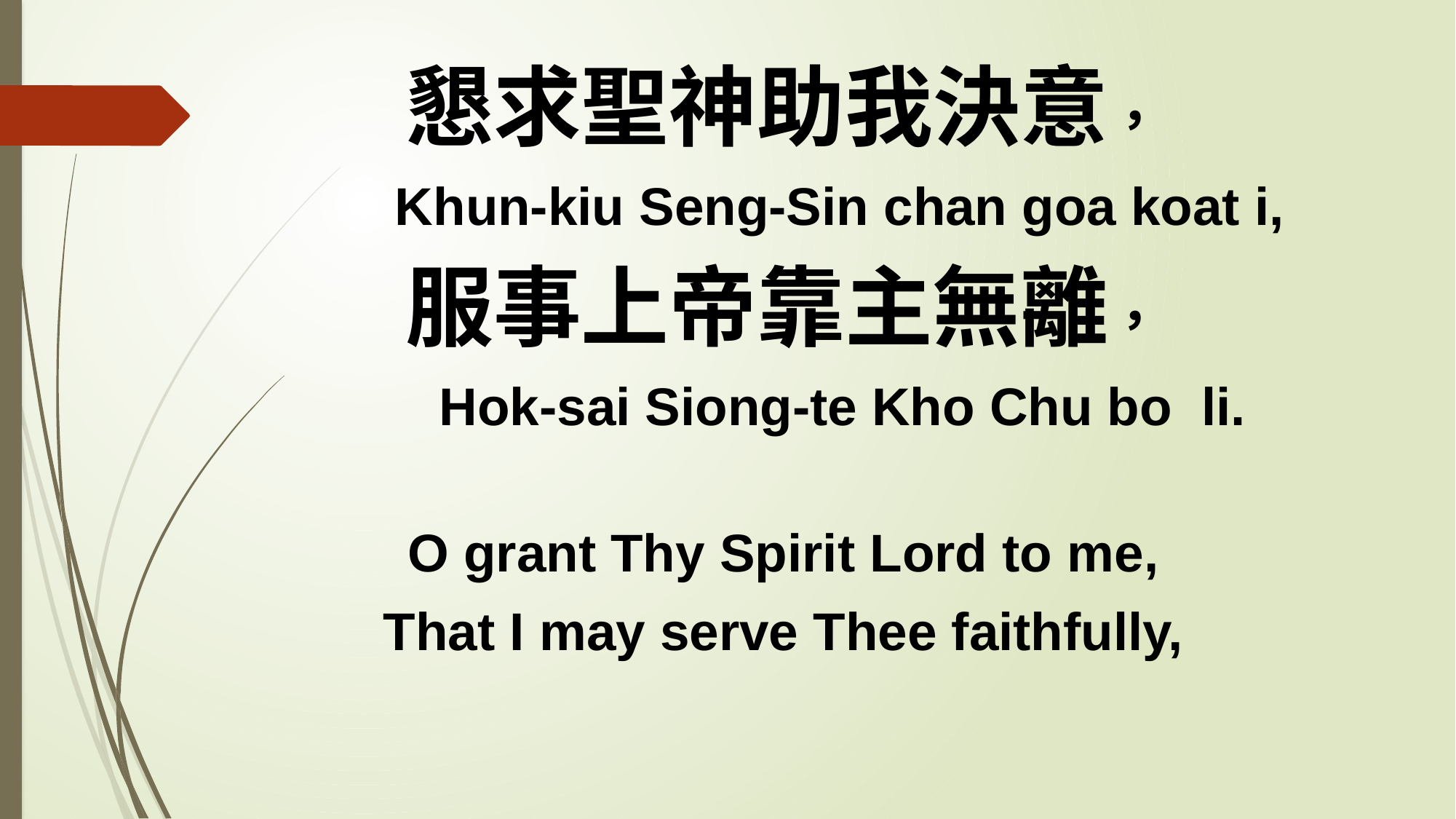

懇求聖神助我決意，
         Khun-kiu Seng-Sin chan goa koat i,
服事上帝靠主無離，
            Hok-sai Siong-te Kho Chu bo  li.

O grant Thy Spirit Lord to me,
That I may serve Thee faithfully,